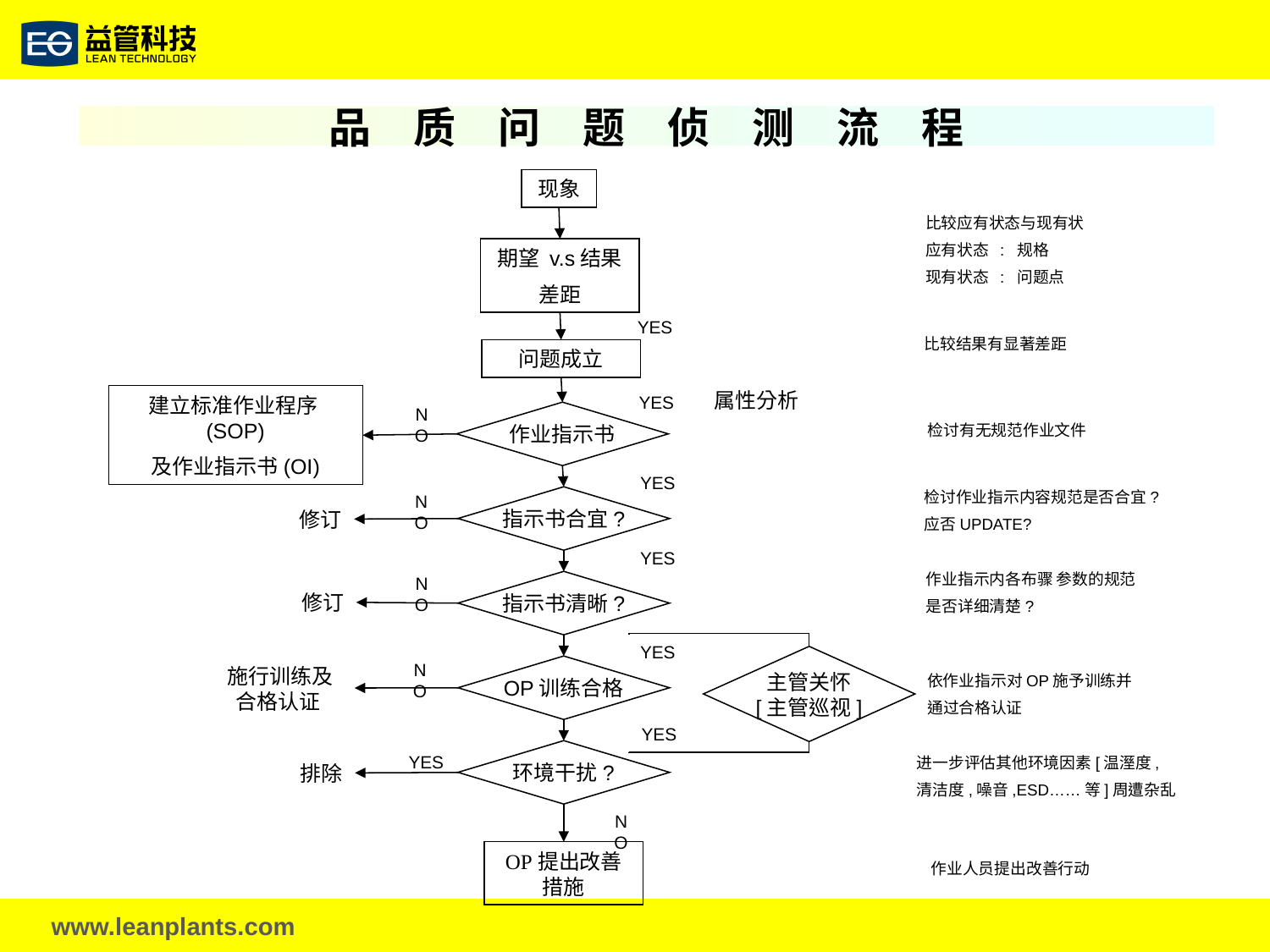

品　质　问　题　侦　测　流　程
现象
比较应有状态与现有状
应有状态  :  规格
现有状态  :  问题点
期望 v.s结果
差距
YES
比较结果有显著差距
问题成立
属性分析
YES
NO
建立标准作业程序(SOP)
及作业指示书(OI)
作业指示书
检讨有无规范作业文件
YES
检讨作业指示内容规范是否合宜?
应否UPDATE?
NO
指示书合宜?
修订
YES
作业指示内各布骤 参数的规范
是否详细清楚?
NO
指示书清晰?
修订
YES
主管关怀
[主管巡视]
NO
施行训练及合格认证
OP训练合格
依作业指示对OP施予训练并
通过合格认证
YES
环境干扰?
YES
进一步评估其他环境因素[温溼度,
清洁度,噪音,ESD……等]周遭杂乱
排除
NO
OP提出改善措施
作业人员提出改善行动
49